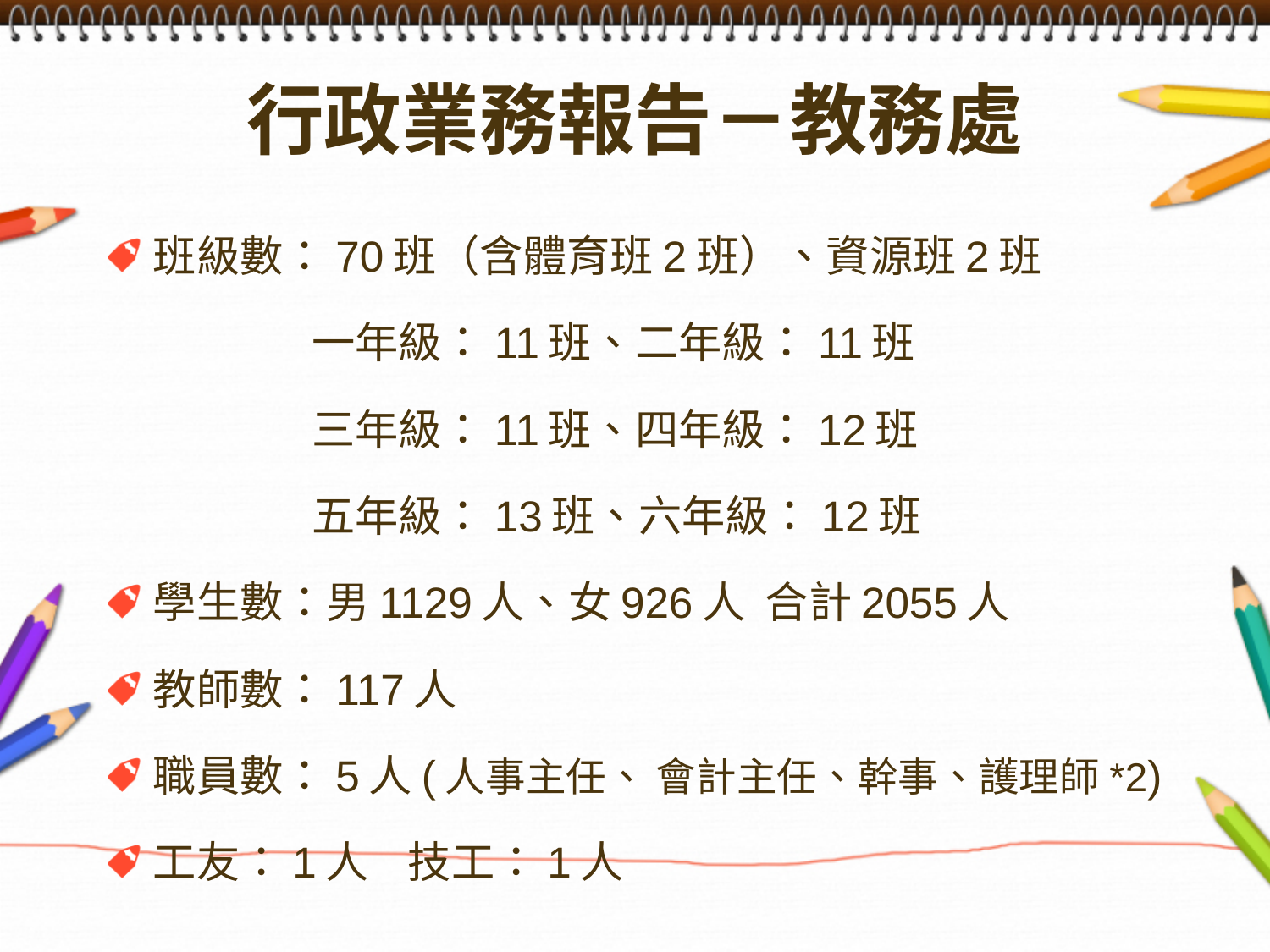

# 行政業務報告－教務處
班級數：70班（含體育班2班）、資源班2班
                    一年級：11班、二年級：11班
                    三年級：11班、四年級：12班
                    五年級：13班、六年級：12班
學生數：男1129人、女926人  合計2055人
教師數：117人
職員數：5人(人事主任、 會計主任、幹事、護理師*2)
工友：1人    技工：1人